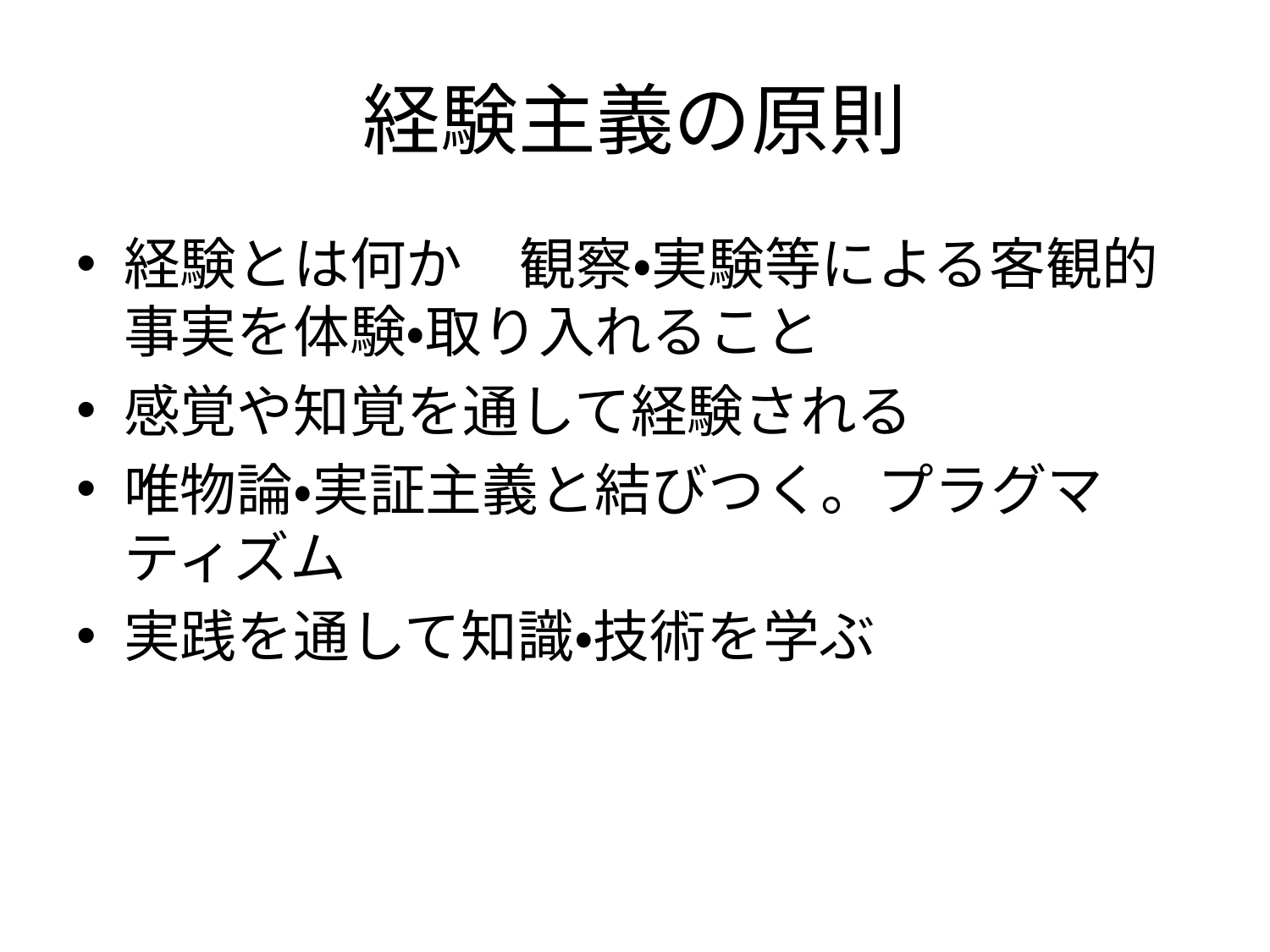

# 経験主義の原則
経験とは何か　観察・実験等による客観的事実を体験・取り入れること
感覚や知覚を通して経験される
唯物論・実証主義と結びつく。プラグマティズム
実践を通して知識・技術を学ぶ